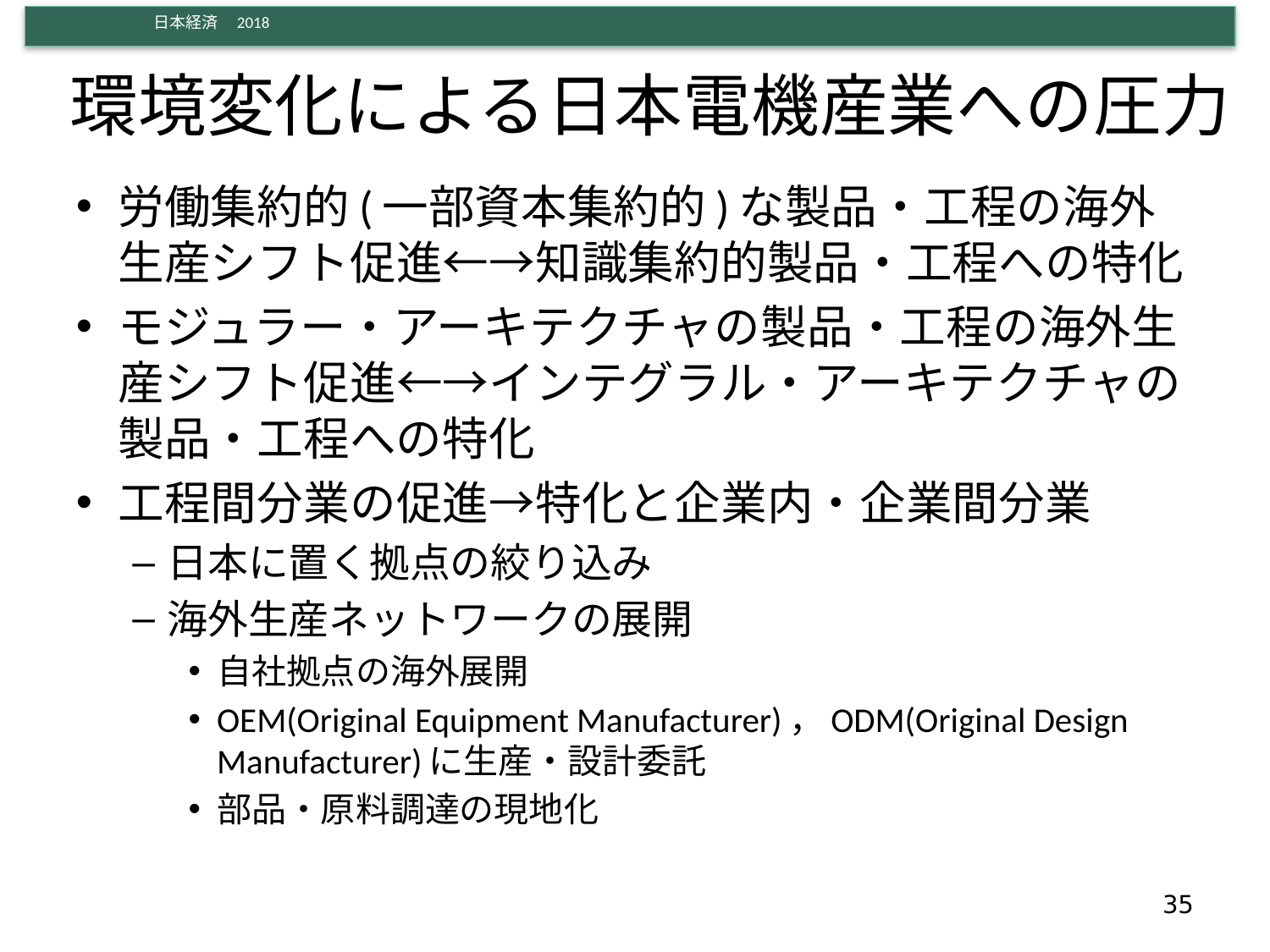

# 環境変化による日本電機産業への圧力
労働集約的(一部資本集約的)な製品・工程の海外生産シフト促進←→知識集約的製品・工程への特化
モジュラー・アーキテクチャの製品・工程の海外生産シフト促進←→インテグラル・アーキテクチャの製品・工程への特化
工程間分業の促進→特化と企業内・企業間分業
日本に置く拠点の絞り込み
海外生産ネットワークの展開
自社拠点の海外展開
OEM(Original Equipment Manufacturer)，ODM(Original Design Manufacturer)に生産・設計委託
部品・原料調達の現地化

35